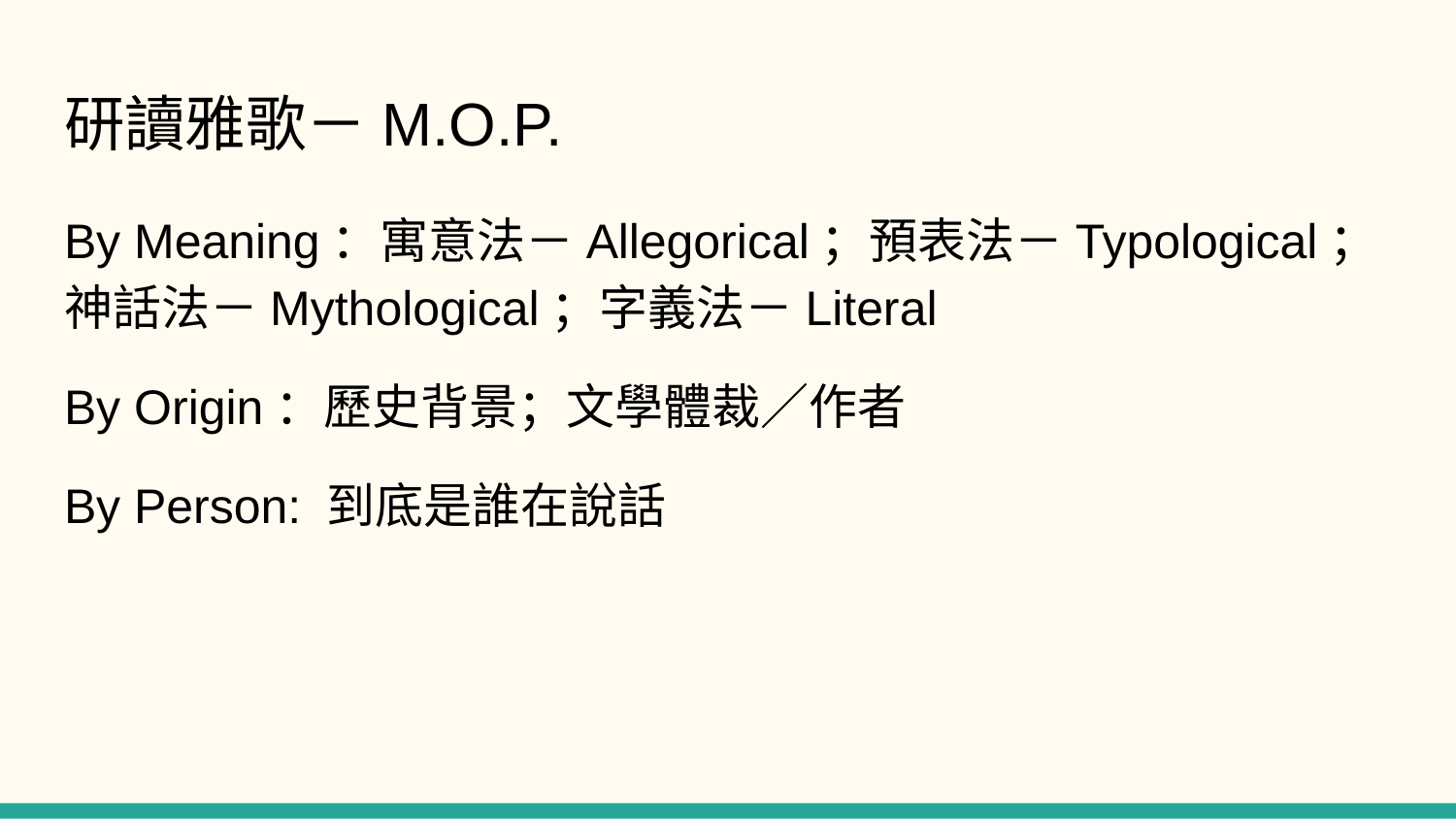

# 研讀雅歌－M.O.P.
By Meaning：寓意法－Allegorical；預表法－Typological；神話法－Mythological；字義法－Literal
By Origin：歷史背景；文學體裁／作者
By Person: 到底是誰在說話